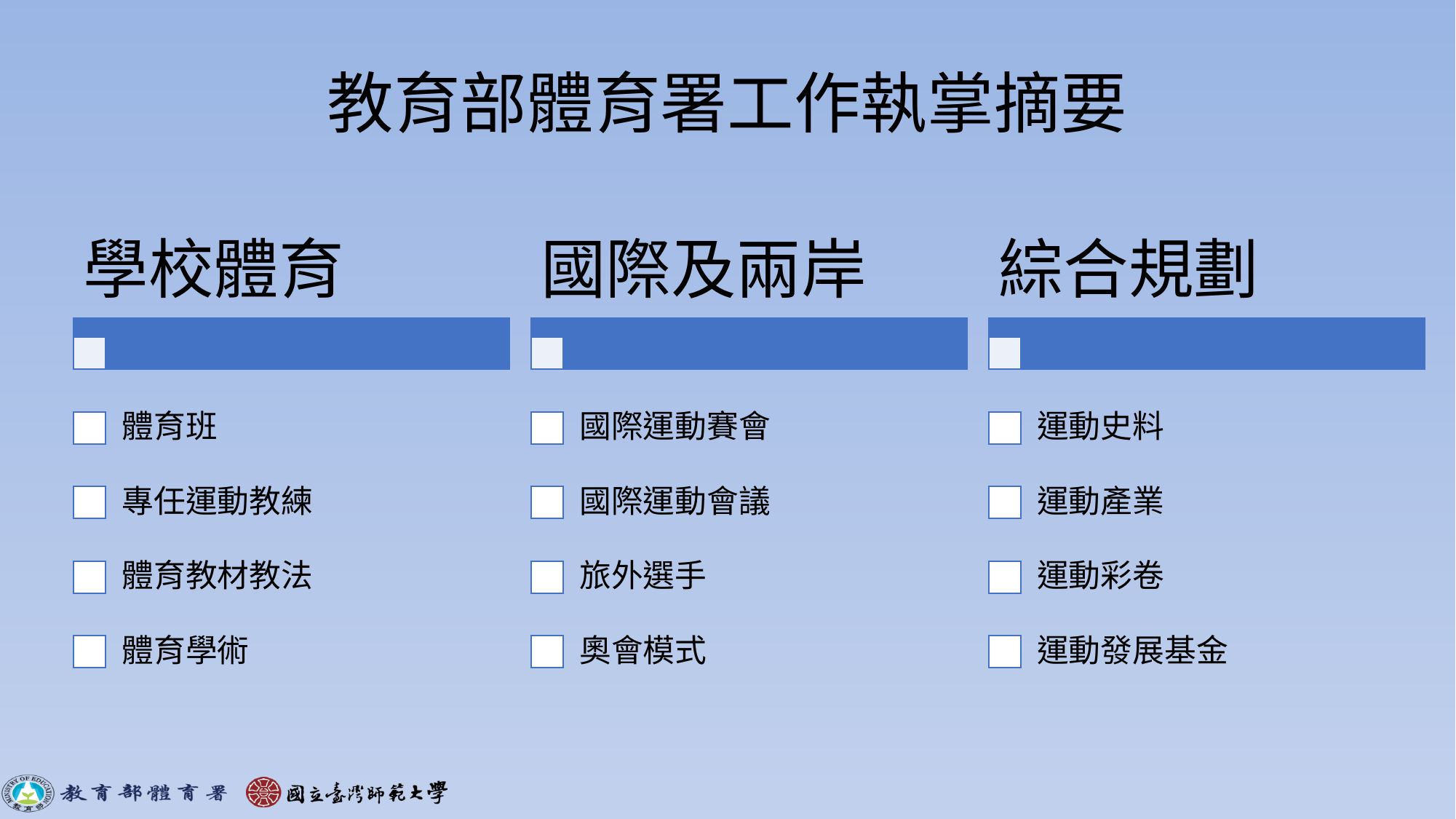

# 教育部體育署工作執掌摘要

學校體育
體育班
專任運動教練
體育教材教法
體育學術
國際及兩岸
國際運動賽會
國際運動會議
旅外選手
奧會模式
綜合規劃
運動史料
運動產業
運動彩卷
運動發展基金